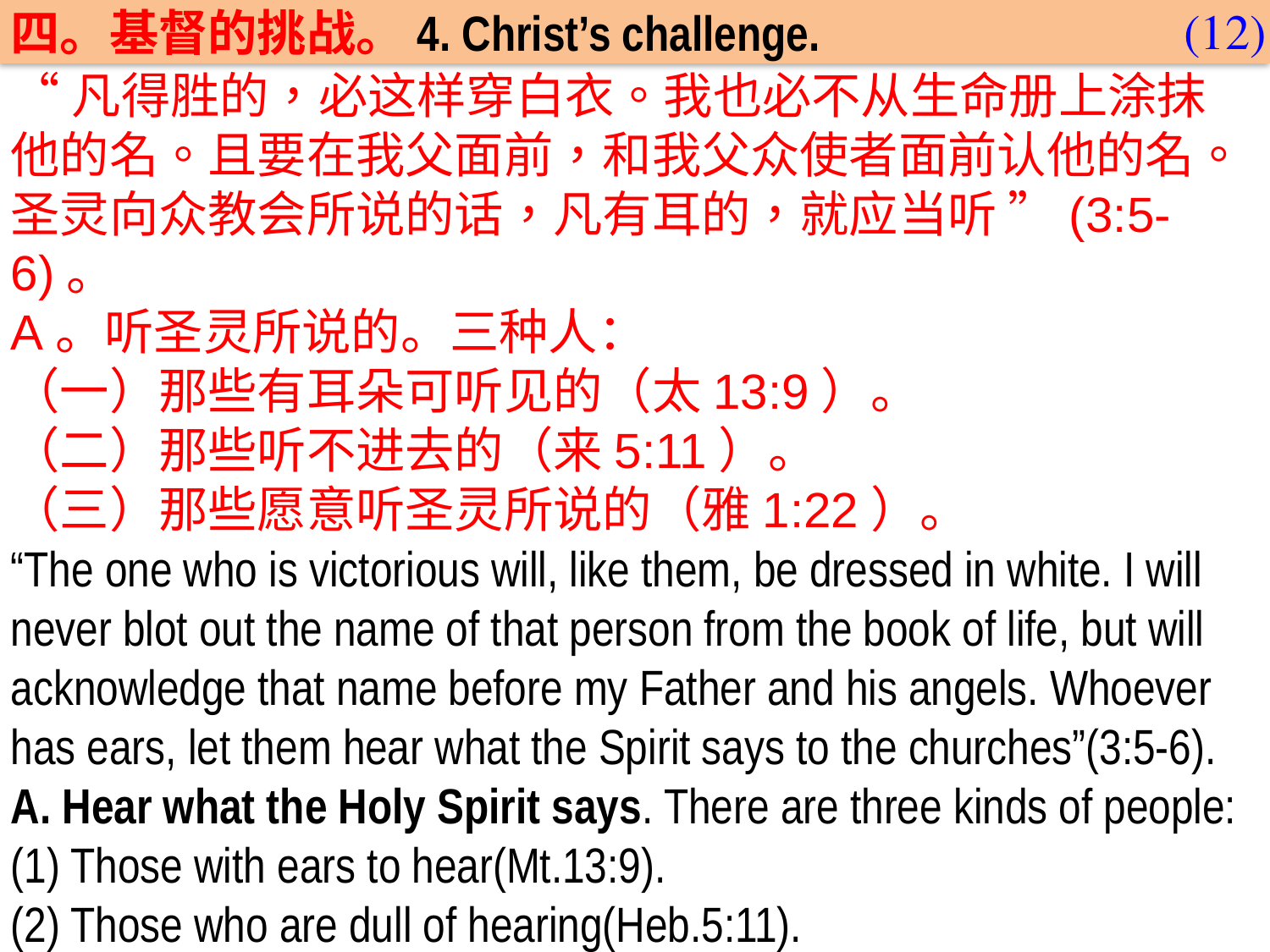

(12)
四。基督的挑战。4. Christ’s challenge.

“凡得胜的，必这样穿白衣。我也必不从生命册上涂抹他的名。且要在我父面前，和我父众使者面前认他的名。圣灵向众教会所说的话，凡有耳的，就应当听 ”(3:5-6)。
A。听圣灵所说的。三种人：
（一）那些有耳朵可听见的（太13:9）。
（二）那些听不进去的（来5:11）。
（三）那些愿意听圣灵所说的（雅1:22）。
“The one who is victorious will, like them, be dressed in white. I will never blot out the name of that person from the book of life, but will acknowledge that name before my Father and his angels. Whoever has ears, let them hear what the Spirit says to the churches”(3:5-6).
A. Hear what the Holy Spirit says. There are three kinds of people:
(1) Those with ears to hear(Mt.13:9).
(2) Those who are dull of hearing(Heb.5:11).
(3) Those who are willing to hear what the Spirit(Ja.1:22).